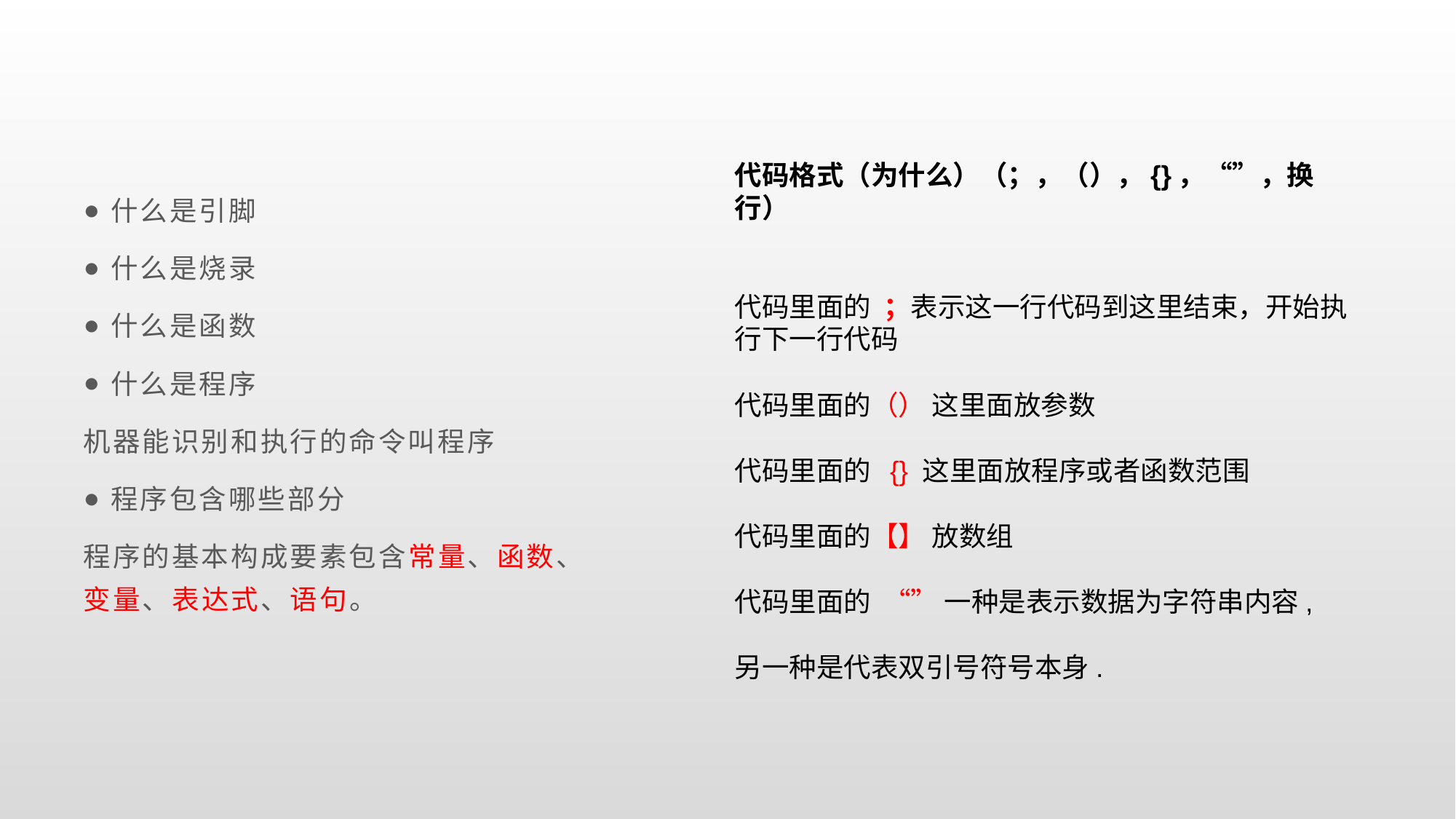

代码格式（为什么）（；，（），{}，“”，换行）

代码里面的  ；表示这一行代码到这里结束，开始执行下一行代码

代码里面的（） 这里面放参数

代码里面的  {} 这里面放程序或者函数范围

代码里面的【】 放数组

代码里面的  “” 一种是表示数据为字符串内容,

另一种是代表双引号符号本身.
什么是引脚
什么是烧录
什么是函数
什么是程序
机器能识别和执行的命令叫程序
程序包含哪些部分
程序的基本构成要素包含常量、函数、变量、表达式、语句。